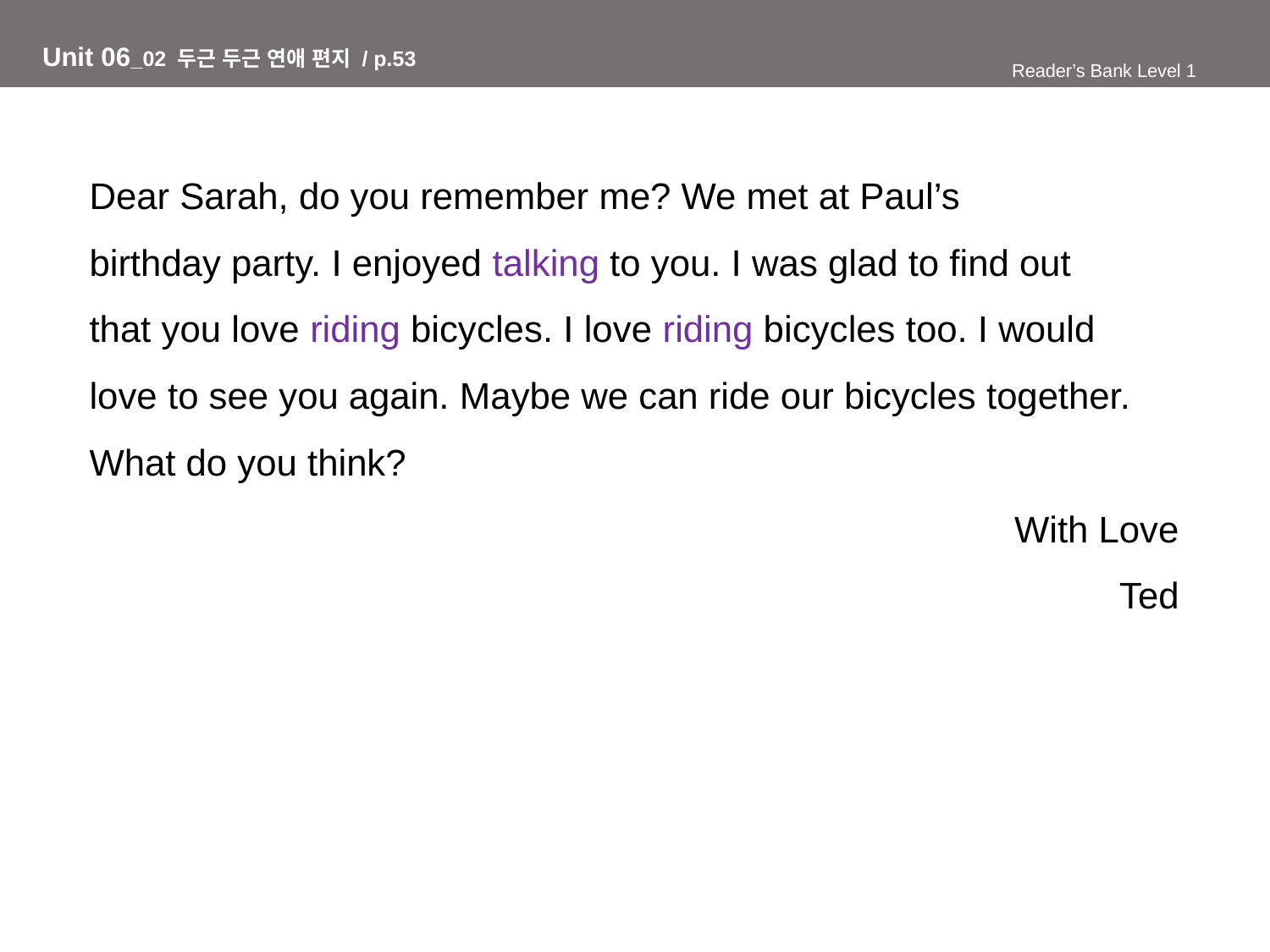

# Unit 06_02 두근 두근 연애 편지 / p.53
Reader’s Bank Level 1

Dear Sarah, do you remember me? We met at Paul’s
birthday party. I enjoyed talking to you. I was glad to find out
that you love riding bicycles. I love riding bicycles too. I would
love to see you again. Maybe we can ride our bicycles together.
What do you think?
With Love
Ted